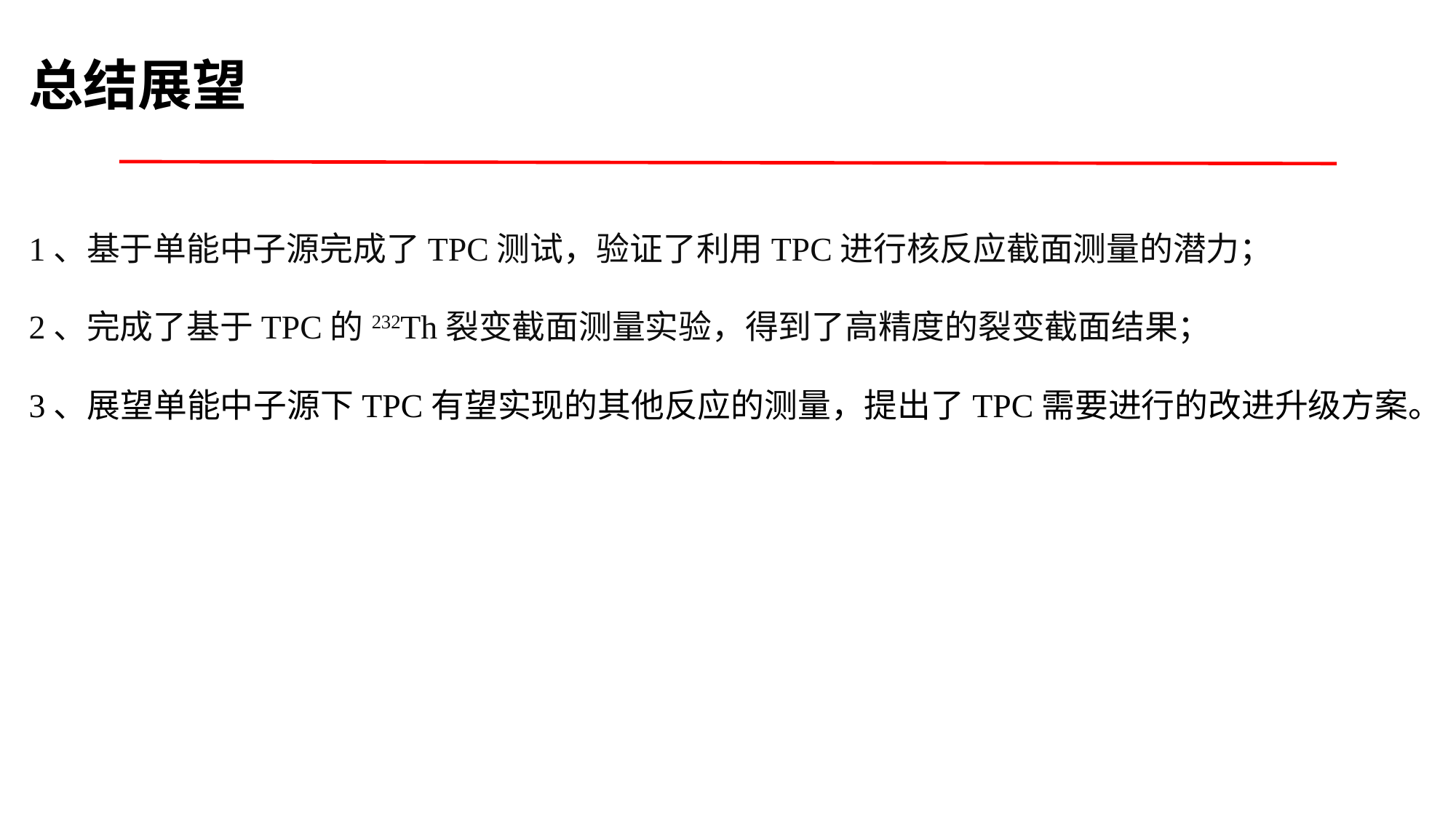

总结展望
1、基于单能中子源完成了TPC测试，验证了利用TPC进行核反应截面测量的潜力；
2、完成了基于TPC的232Th裂变截面测量实验，得到了高精度的裂变截面结果；
3、展望单能中子源下TPC有望实现的其他反应的测量，提出了TPC需要进行的改进升级方案。

26